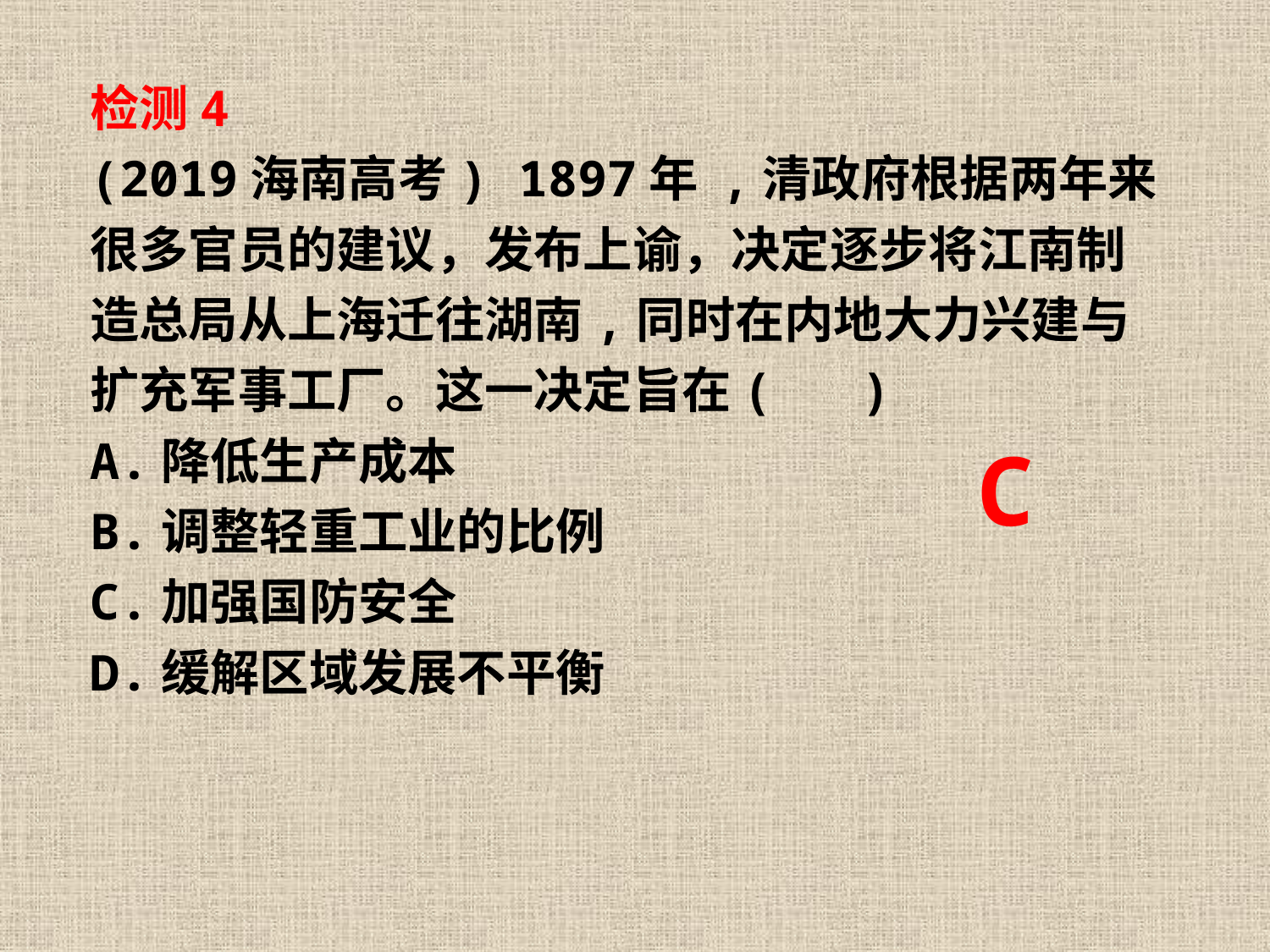

检测4
(2019海南高考) 1897年 ,清政府根据两年来很多官员的建议，发布上谕，决定逐步将江南制造总局从上海迁往湖南,同时在内地大力兴建与扩充军事工厂。这一决定旨在(   )
A.降低生产成本
B.调整轻重工业的比例
C.加强国防安全
D.缓解区域发展不平衡
C